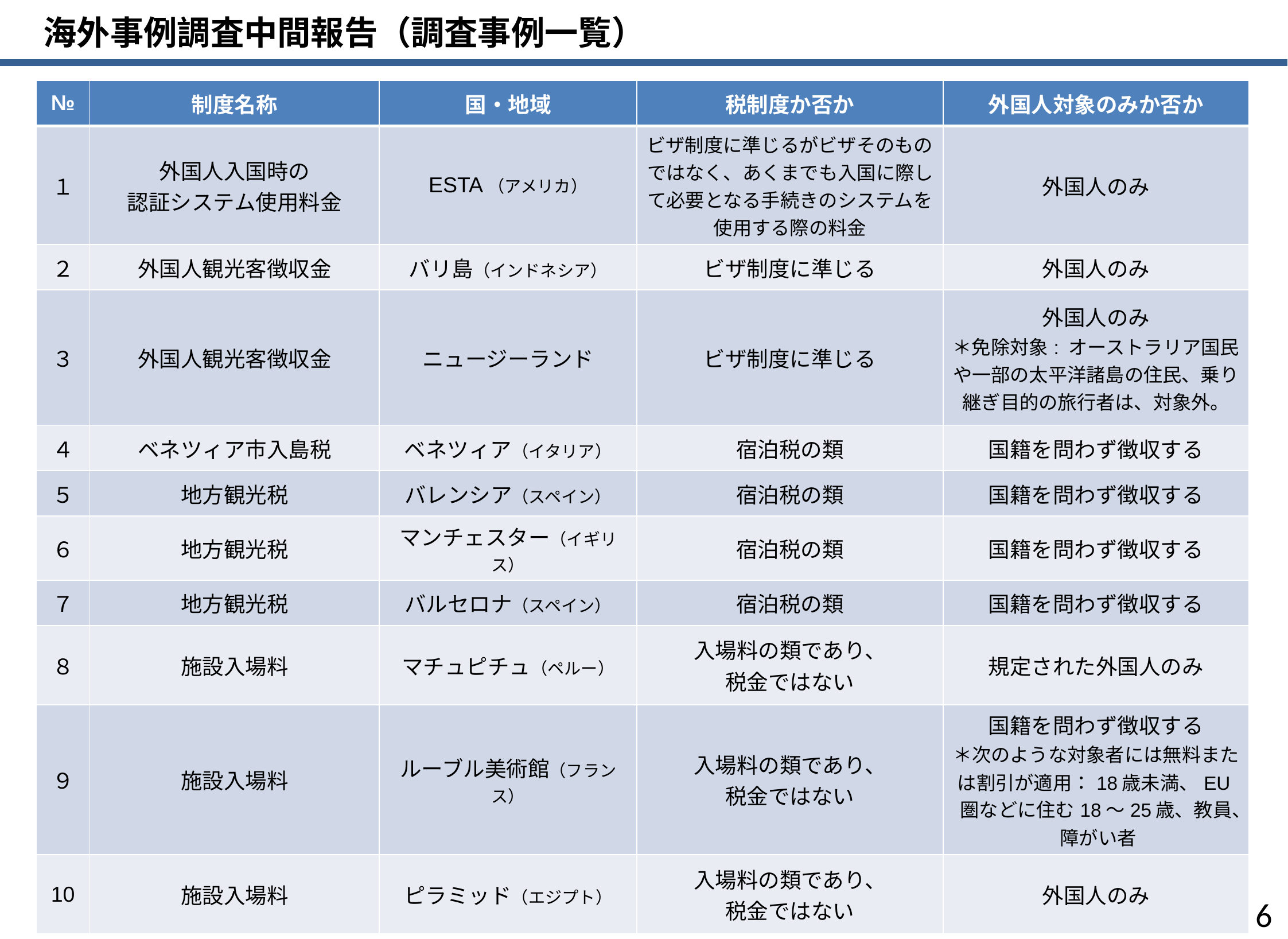

海外事例調査中間報告（調査事例一覧）
| № | 制度名称 | 国・地域 | 税制度か否か | 外国人対象のみか否か |
| --- | --- | --- | --- | --- |
| １ | 外国人入国時の 認証システム使用料金 | ESTA（アメリカ） | ビザ制度に準じるがビザそのものではなく、あくまでも入国に際して必要となる手続きのシステムを使用する際の料金 | 外国人のみ |
| ２ | 外国人観光客徴収金 | バリ島（インドネシア） | ビザ制度に準じる | 外国人のみ |
| ３ | 外国人観光客徴収金 | ニュージーランド | ビザ制度に準じる | 外国人のみ ＊免除対象: オーストラリア国民や一部の太平洋諸島の住民、乗り継ぎ目的の旅行者は、対象外。 |
| ４ | ベネツィア市入島税 | ベネツィア（イタリア） | 宿泊税の類 | 国籍を問わず徴収する |
| ５ | 地方観光税 | バレンシア（スペイン） | 宿泊税の類 | 国籍を問わず徴収する |
| ６ | 地方観光税 | マンチェスター（イギリス） | 宿泊税の類 | 国籍を問わず徴収する |
| ７ | 地方観光税 | バルセロナ（スペイン） | 宿泊税の類 | 国籍を問わず徴収する |
| ８ | 施設入場料 | マチュピチュ（ペルー） | 入場料の類であり、 税金ではない | 規定された外国人のみ |
| ９ | 施設入場料 | ルーブル美術館（フランス） | 入場料の類であり、 税金ではない | 国籍を問わず徴収する ＊次のような対象者には無料または割引が適用：18歳未満、EU圏などに住む18～25歳、教員、 障がい者 |
| 10 | 施設入場料 | ピラミッド（エジプト） | 入場料の類であり、 税金ではない | 外国人のみ |
6